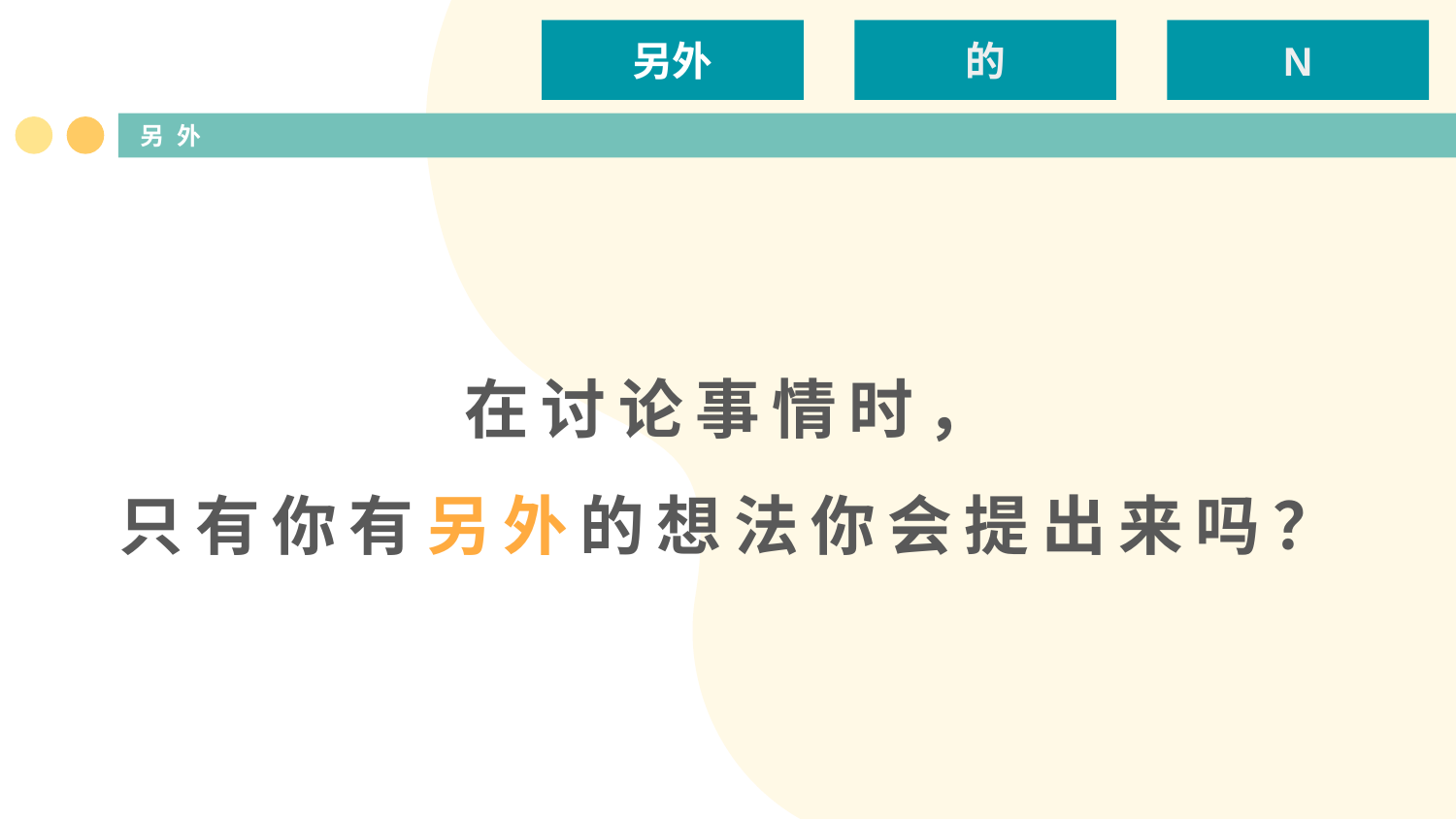

另外
的
N
# 另外
在讨论事情时，
只有你有另外的想法你会提出来吗？